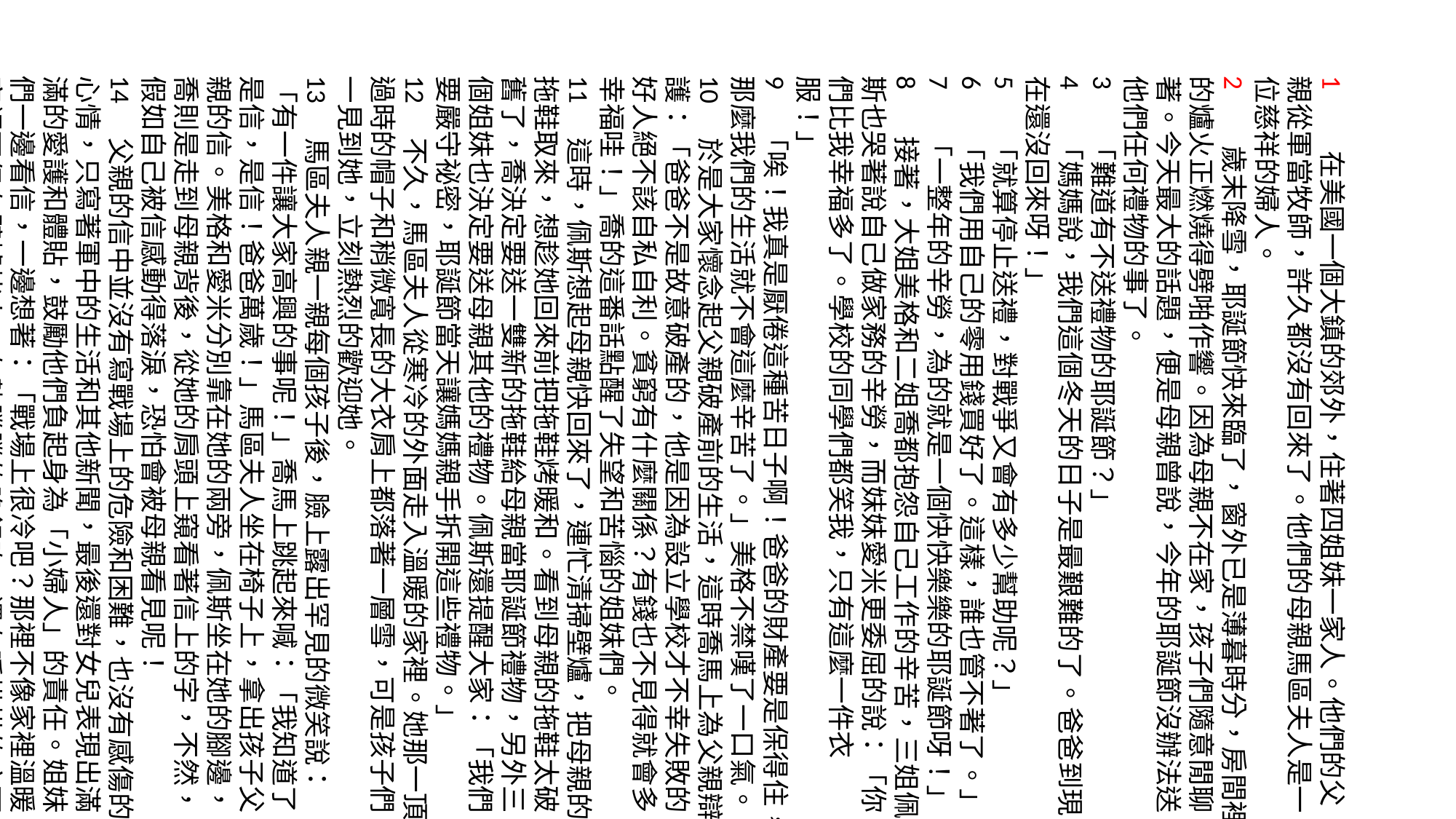

1　　在美國一個大鎮的郊外，住著四姐妹一家人。他們的父親從軍當牧師，許久都沒有回來了。他們的母親馬區夫人是一位慈祥的婦人。
2        歲末降雪，耶誕節快來臨了，窗外已是薄暮時分，房間裡的爐火正燃燒得劈啪作響。因為母親不在家，孩子們隨意閒聊著。今天最大的話題，便是母親曾說，今年的耶誕節沒辦法送他們任何禮物的事了。
3      「難道有不送禮物的耶誕節？」
4      「媽媽說，我們這個冬天的日子是最艱難的了。爸爸到現在還沒回來呀！」
5      「就算停止送禮，對戰爭又會有多少幫助呢？」
6      「我們用自己的零用錢買好了。這樣，誰也管不著了。」
7 　「一整年的辛勞，為的就是一個快快樂樂的耶誕節呀！」
8  　接著，大姐美格和二姐喬都抱怨自己工作的辛苦，三姐佩斯也哭著說自己做家務的辛勞，而妹妹愛米更委屈的說：「你們比我幸福多了。學校的同學們都笑我，只有這麼一件衣服！」
9　「唉！我真是厭倦這種苦日子啊！爸爸的財產要是保得住，那麼我們的生活就不會這麼辛苦了。」美格不禁嘆了一口氣。
10　於是大家懷念起父親破產前的生活，這時喬馬上為父親辯護：「爸爸不是故意破產的，他是因為設立學校才不幸失敗的，好人絕不該自私自利。貧窮有什麼關係？有錢也不見得就會多幸福哇！」喬的這番話點醒了失望和苦惱的姐妹們。
11　這時，佩斯想起母親快回來了，連忙清掃壁爐，把母親的拖鞋取來，想趁她回來前把拖鞋烤暖和。看到母親的拖鞋太破舊了，喬決定要送一雙新的拖鞋給母親當耶誕節禮物，另外三個姐妹也決定要送母親其他的禮物。佩斯還提醒大家：「我們要嚴守祕密，耶誕節當天讓媽媽親手拆開這些禮物。」
12　不久，馬區夫人從寒冷的外面走入溫暖的家裡。她那一頂過時的帽子和稍微寬長的大衣肩上都落著一層雪，可是孩子們一見到她，立刻熱烈的歡迎她。
13　馬區夫人親一親每個孩子後，臉上露出罕見的微笑說：「有一件讓大家高興的事呢！」喬馬上跳起來喊：「我知道了！是信，是信！爸爸萬歲！」馬區夫人坐在椅子上，拿出孩子父親的信。美格和愛米分別靠在她的兩旁，佩斯坐在她的腳邊，喬則是走到母親背後，從她的肩頭上窺看著信上的字，不然，假如自己被信感動得落淚，恐怕會被母親看見呢！
14　父親的信中並沒有寫戰場上的危險和困難，也沒有感傷的心情，只寫著軍中的生活和其他新聞，最後還對女兒表現出滿滿的愛護和體貼，鼓勵他們負起身為「小婦人」的責任。姐妹們一邊看信，一邊想著：「戰場上很冷吧？那裡不像家裡溫暖，家裡不但有壁爐烤火，有熱騰騰的晚飯吃，還有暖烘烘的床可以睡覺。」四姐妹都默默的掉下眼淚，衷心覺得對不起父親，暗自決定今後再也不抱怨了。
15　到了晚上九點，像平常一樣，佩斯彈著老舊的鋼琴，姐妹們圍著母親合唱一首古老的晚安曲。外面的雪光照亮著院中的樹影，好像夜神正聆聽著從窗口傳出的歌聲呢！